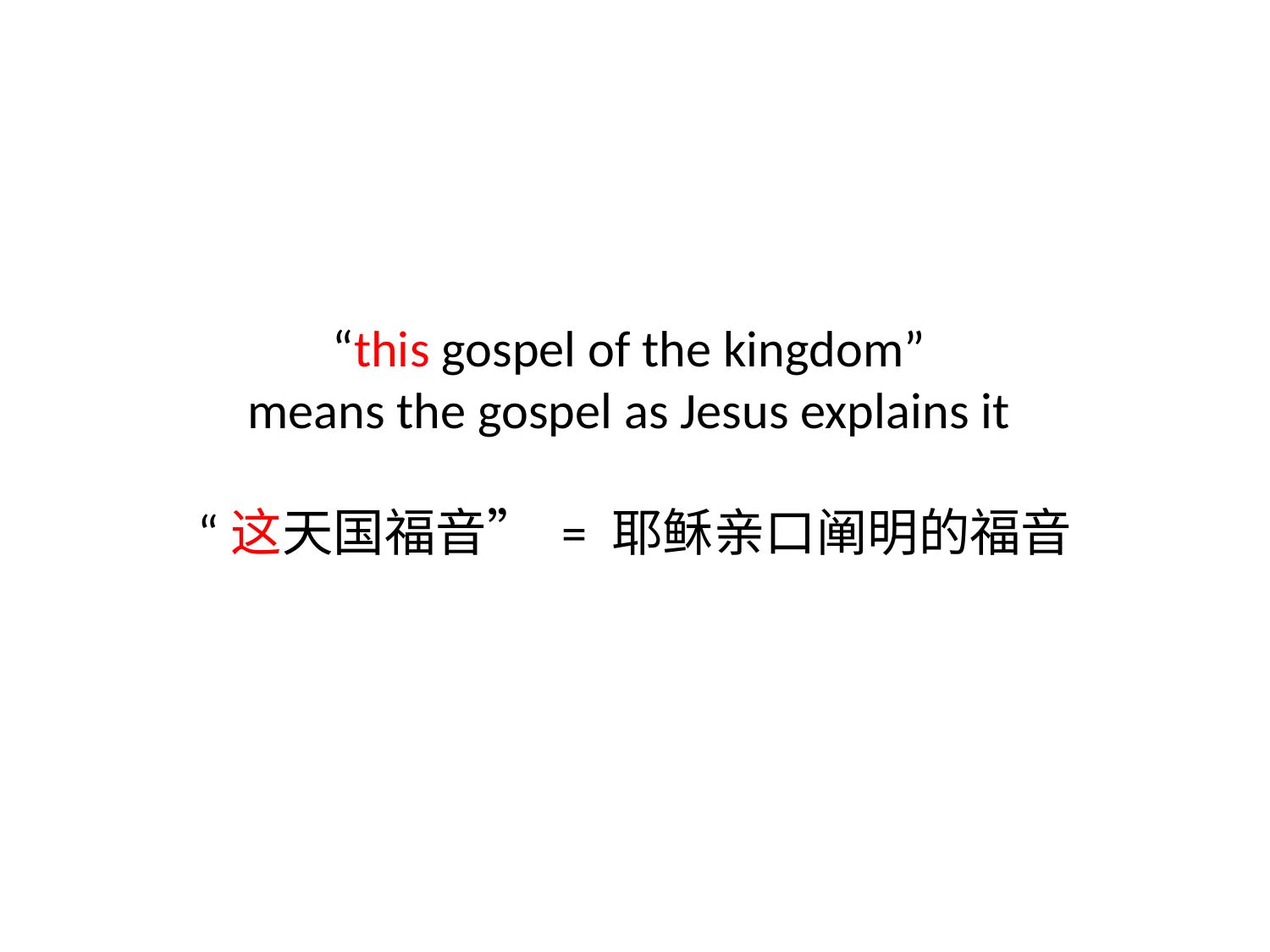

# “this gospel of the kingdom” means the gospel as Jesus explains it “这天国福音” = 耶稣亲口阐明的福音